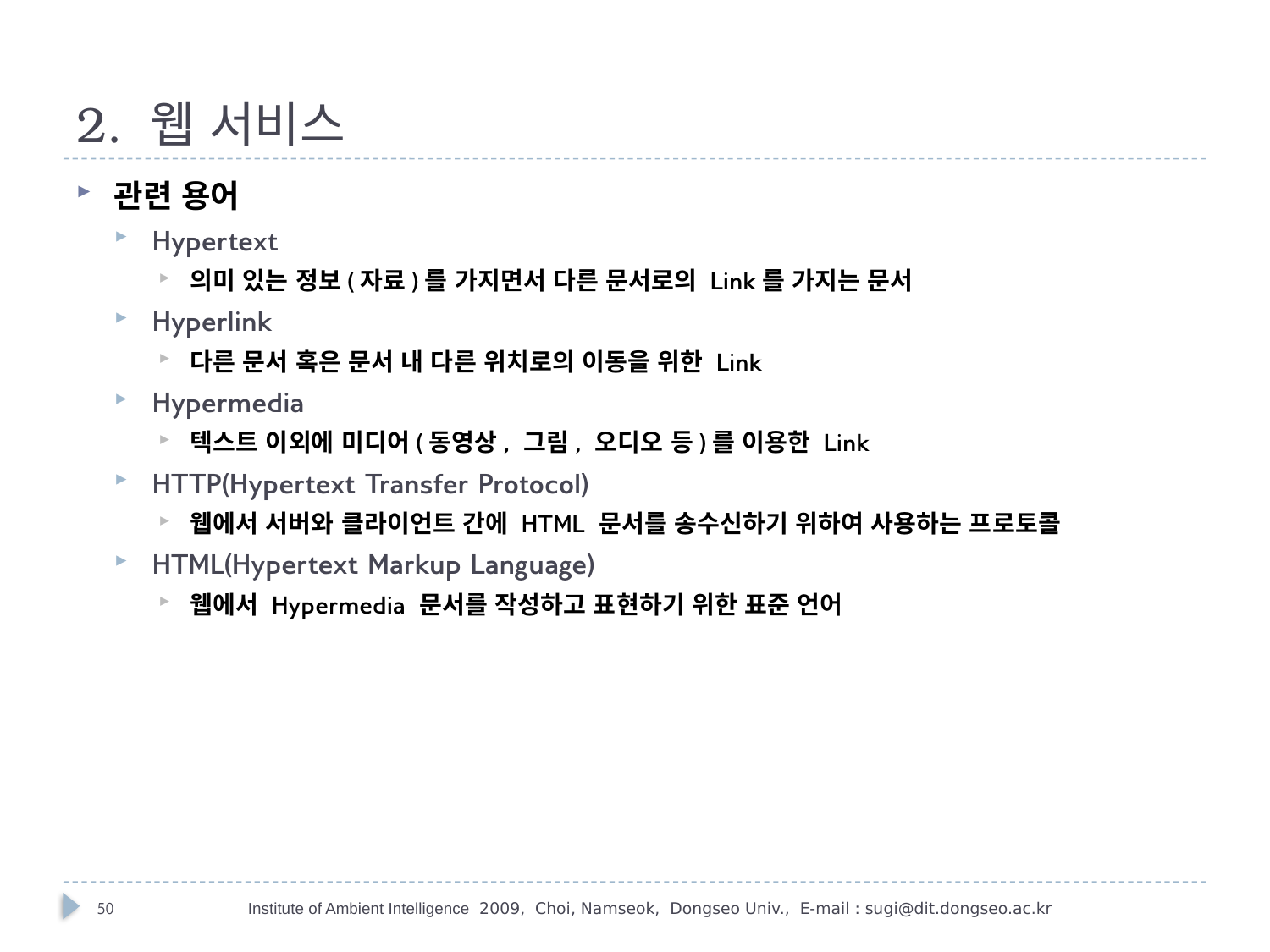

# 2. 웹 서비스
관련 용어
Hypertext
의미 있는 정보(자료)를 가지면서 다른 문서로의 Link를 가지는 문서
Hyperlink
다른 문서 혹은 문서 내 다른 위치로의 이동을 위한 Link
Hypermedia
텍스트 이외에 미디어(동영상, 그림, 오디오 등)를 이용한 Link
HTTP(Hypertext Transfer Protocol)
웹에서 서버와 클라이언트 간에 HTML 문서를 송수신하기 위하여 사용하는 프로토콜
HTML(Hypertext Markup Language)
웹에서 Hypermedia 문서를 작성하고 표현하기 위한 표준 언어